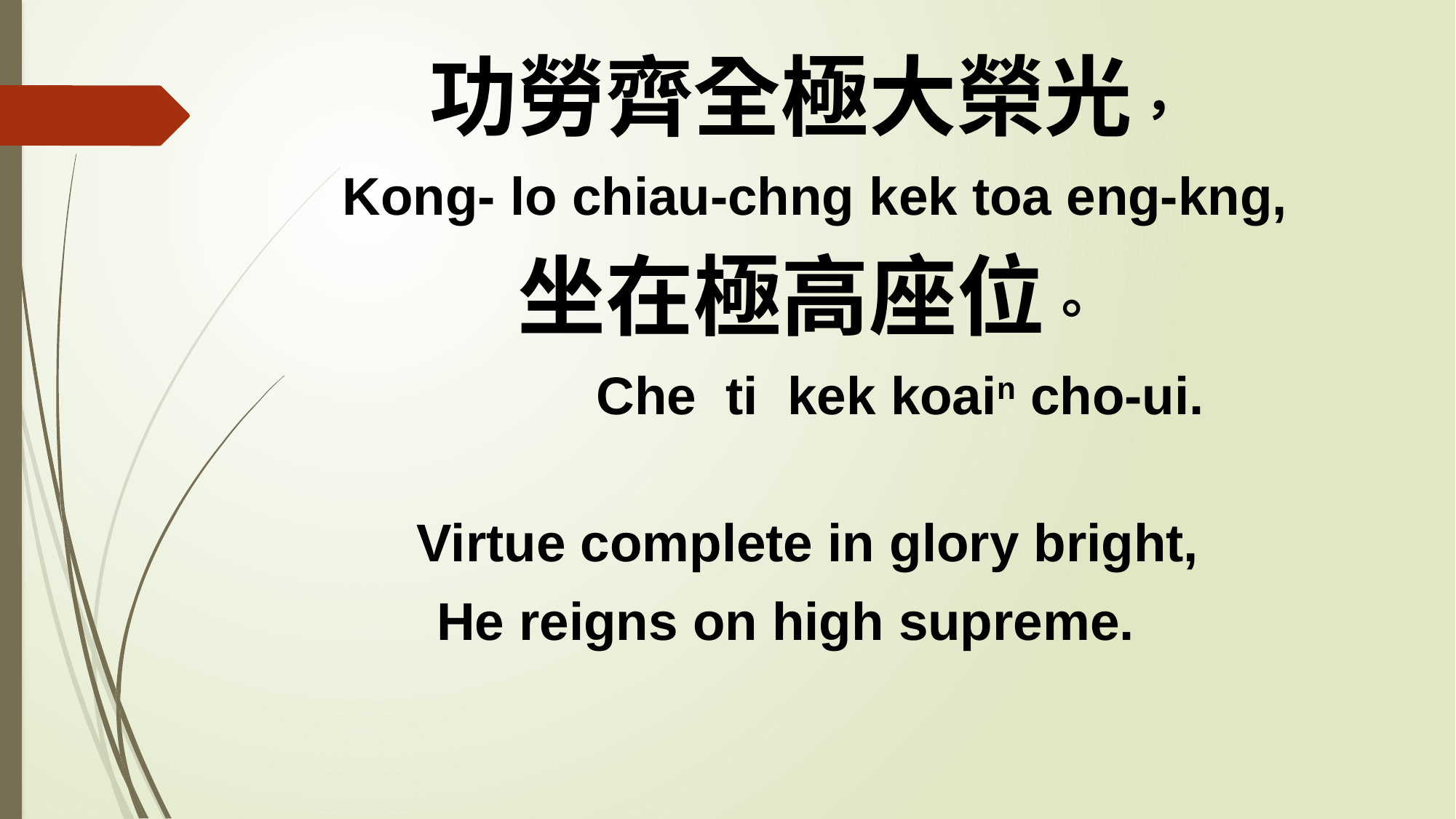

功勞齊全極大榮光，
 Kong- lo chiau-chng kek toa eng-kng,
坐在極高座位。
                     Che  ti  kek koain cho-ui.

Virtue complete in glory bright,
He reigns on high supreme.